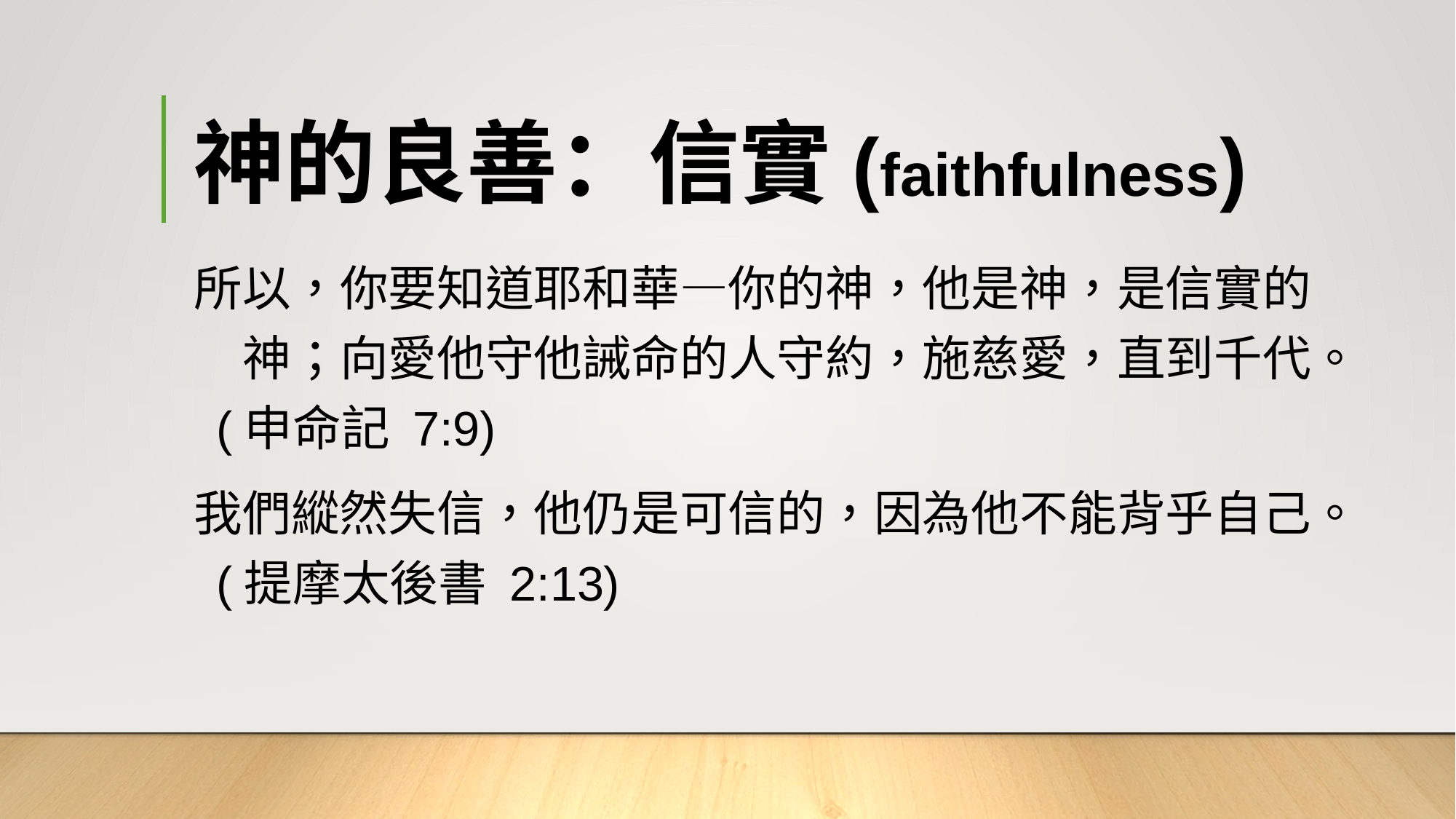

# 神的良善：信實(faithfulness)
所以，你要知道耶和華—你的神，他是神，是信實的　神；向愛他守他誡命的人守約，施慈愛，直到千代。 (申命記 7:9)
我們縱然失信，他仍是可信的，因為他不能背乎自己。 (提摩太後書 2:13)